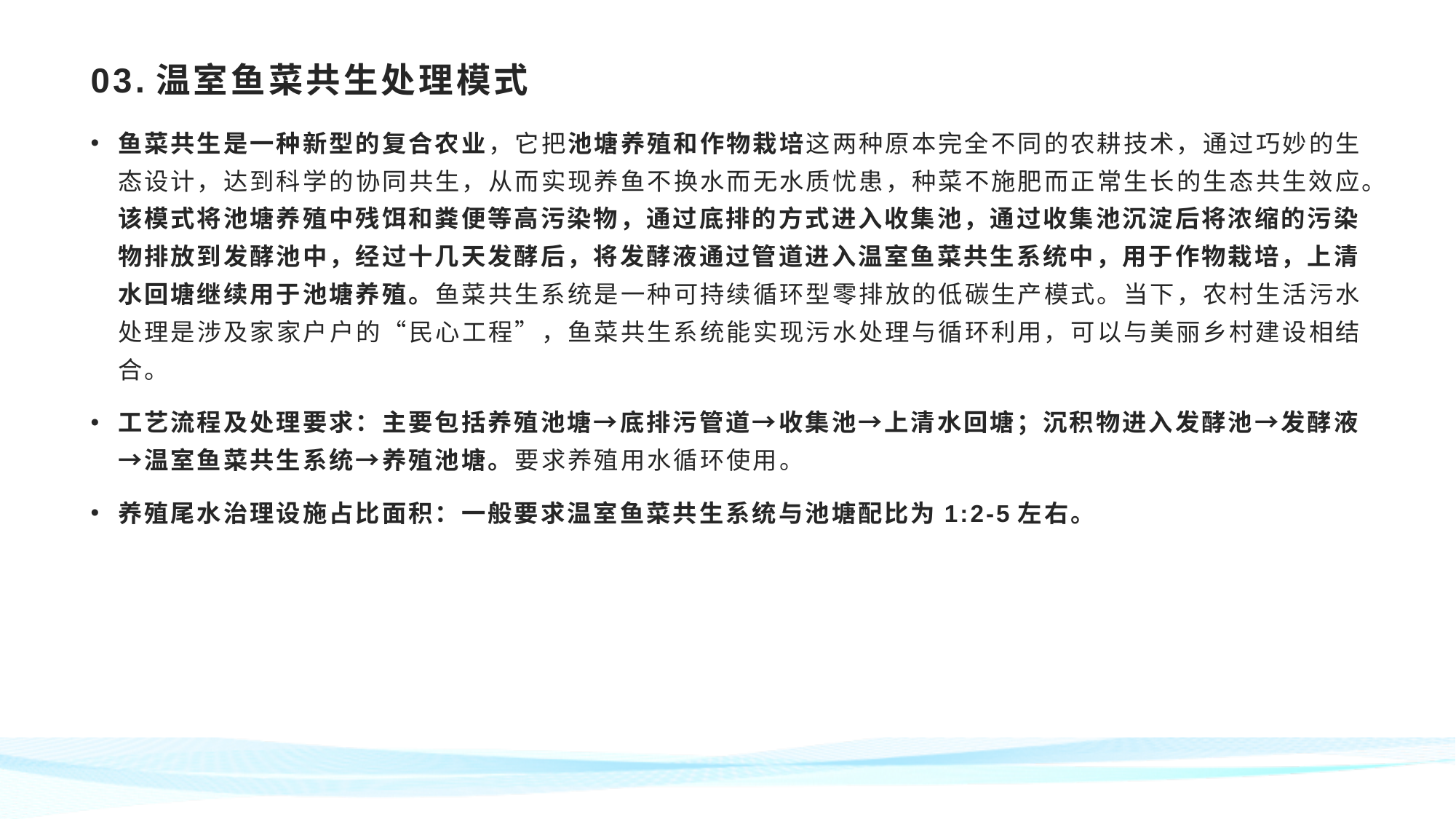

# 03.温室鱼菜共生处理模式
鱼菜共生是一种新型的复合农业，它把池塘养殖和作物栽培这两种原本完全不同的农耕技术，通过巧妙的生态设计，达到科学的协同共生，从而实现养鱼不换水而无水质忧患，种菜不施肥而正常生长的生态共生效应。该模式将池塘养殖中残饵和粪便等高污染物，通过底排的方式进入收集池，通过收集池沉淀后将浓缩的污染物排放到发酵池中，经过十几天发酵后，将发酵液通过管道进入温室鱼菜共生系统中，用于作物栽培，上清水回塘继续用于池塘养殖。鱼菜共生系统是一种可持续循环型零排放的低碳生产模式。当下，农村生活污水处理是涉及家家户户的“民心工程”，鱼菜共生系统能实现污水处理与循环利用，可以与美丽乡村建设相结合。
工艺流程及处理要求：主要包括养殖池塘→底排污管道→收集池→上清水回塘；沉积物进入发酵池→发酵液→温室鱼菜共生系统→养殖池塘。要求养殖用水循环使用。
养殖尾水治理设施占比面积：一般要求温室鱼菜共生系统与池塘配比为1:2-5左右。
8